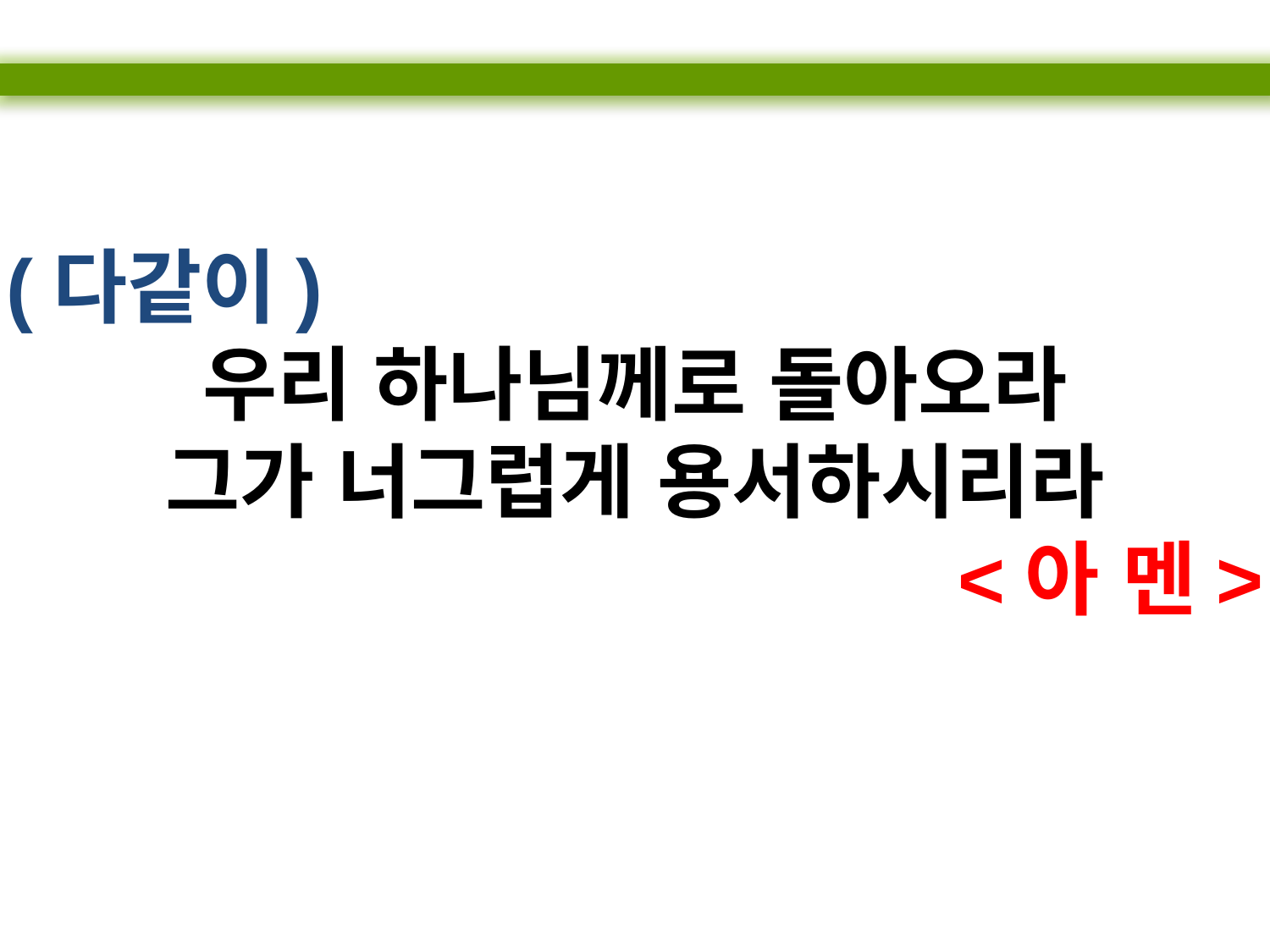

(다같이)
우리 하나님께로 돌아오라
그가 너그럽게 용서하시리라
<아 멘>